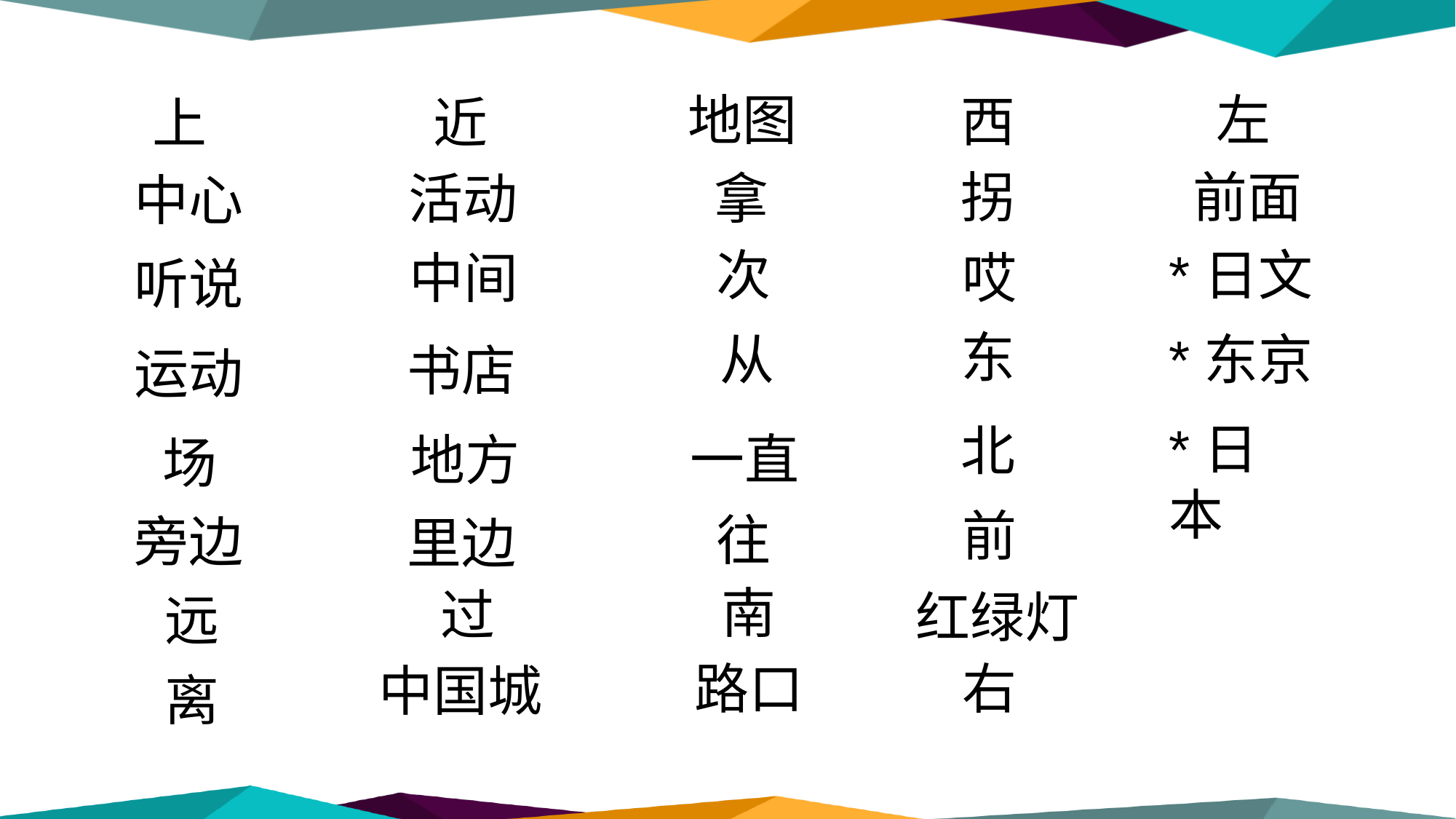

地图
左
西
近
上
前面
拐
活动
拿
中心
次
*日文
哎
中间
听说
东
从
*东京
书店
运动
*日本
北
一直
地方
场
前
往
旁边
里边
南
过
红绿灯
远
右
路口
中国城
离